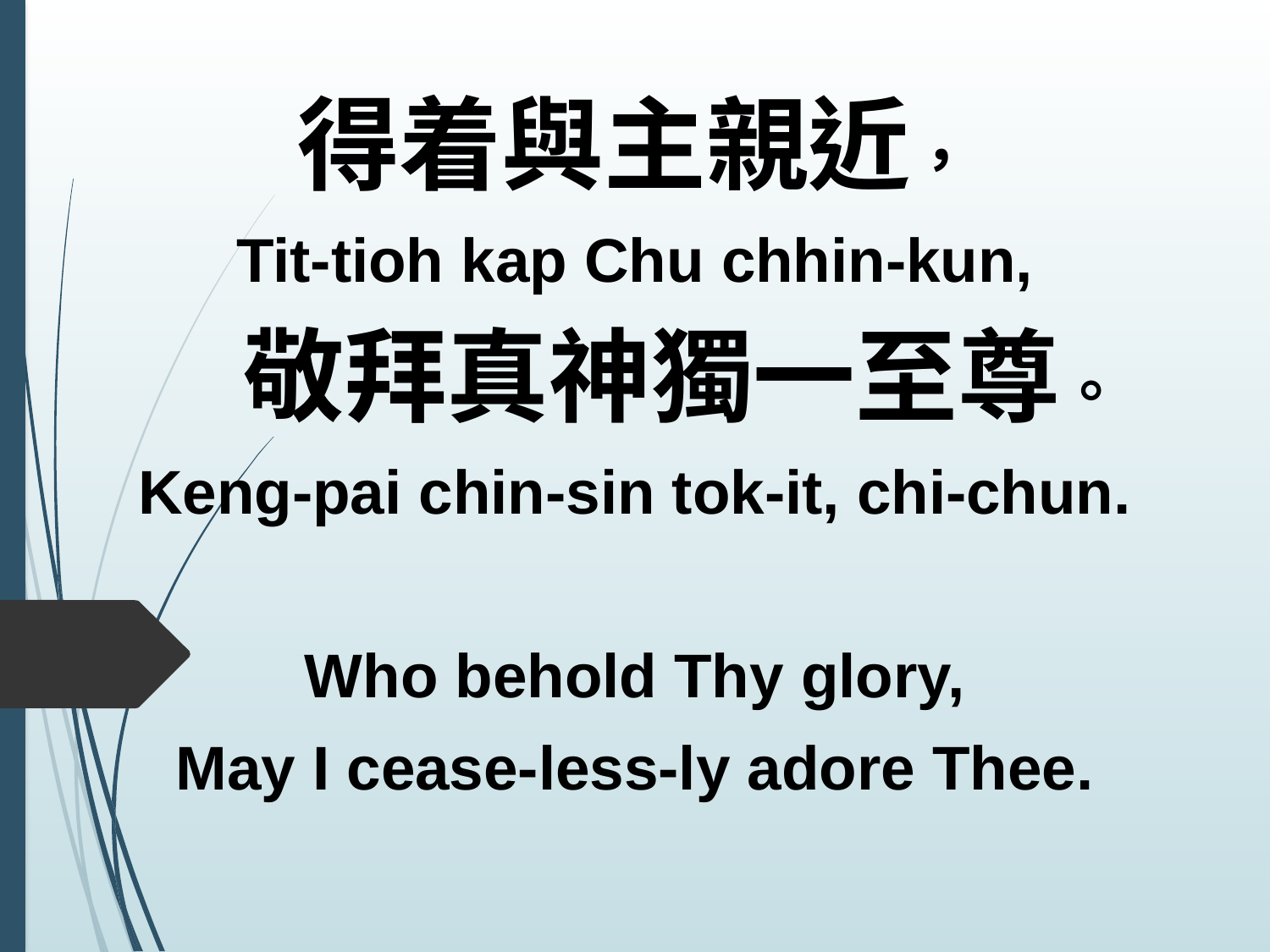

得着與主親近，
Tit-tioh kap Chu chhin-kun,
   敬拜真神獨一至尊。
Keng-pai chin-sin tok-it, chi-chun.

Who behold Thy glory,
May I cease-less-ly adore Thee.